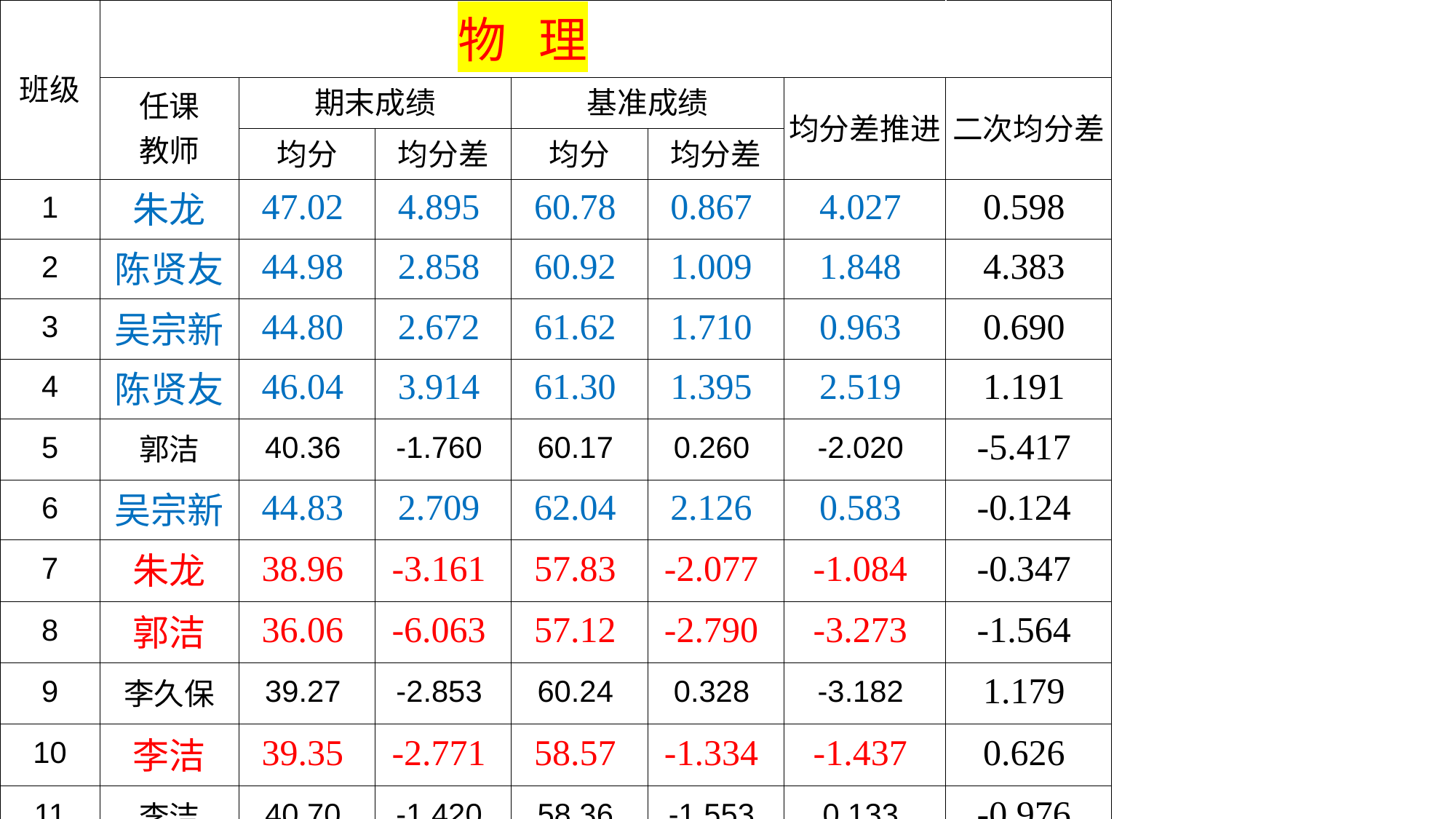

| 班级 | 物 理 |  |  |  |  |  |  |
| --- | --- | --- | --- | --- | --- | --- | --- |
|  | 任课 教师 | 期末成绩 |  | 基准成绩 |  | 均分差推进 | 二次均分差 |
|  |  | 均分 | 均分差 | 均分 | 均分差 |  |  |
| 1 | 朱龙 | 47.02 | 4.895 | 60.78 | 0.867 | 4.027 | 0.598 |
| 2 | 陈贤友 | 44.98 | 2.858 | 60.92 | 1.009 | 1.848 | 4.383 |
| 3 | 吴宗新 | 44.80 | 2.672 | 61.62 | 1.710 | 0.963 | 0.690 |
| 4 | 陈贤友 | 46.04 | 3.914 | 61.30 | 1.395 | 2.519 | 1.191 |
| 5 | 郭洁 | 40.36 | -1.760 | 60.17 | 0.260 | -2.020 | -5.417 |
| 6 | 吴宗新 | 44.83 | 2.709 | 62.04 | 2.126 | 0.583 | -0.124 |
| 7 | 朱龙 | 38.96 | -3.161 | 57.83 | -2.077 | -1.084 | -0.347 |
| 8 | 郭洁 | 36.06 | -6.063 | 57.12 | -2.790 | -3.273 | -1.564 |
| 9 | 李久保 | 39.27 | -2.853 | 60.24 | 0.328 | -3.182 | 1.179 |
| 10 | 李洁 | 39.35 | -2.771 | 58.57 | -1.334 | -1.437 | 0.626 |
| 11 | 李洁 | 40.70 | -1.420 | 58.36 | -1.553 | 0.133 | -0.976 |
| 合计 |  | 42.12 |  | 59.91 |  |  |  |